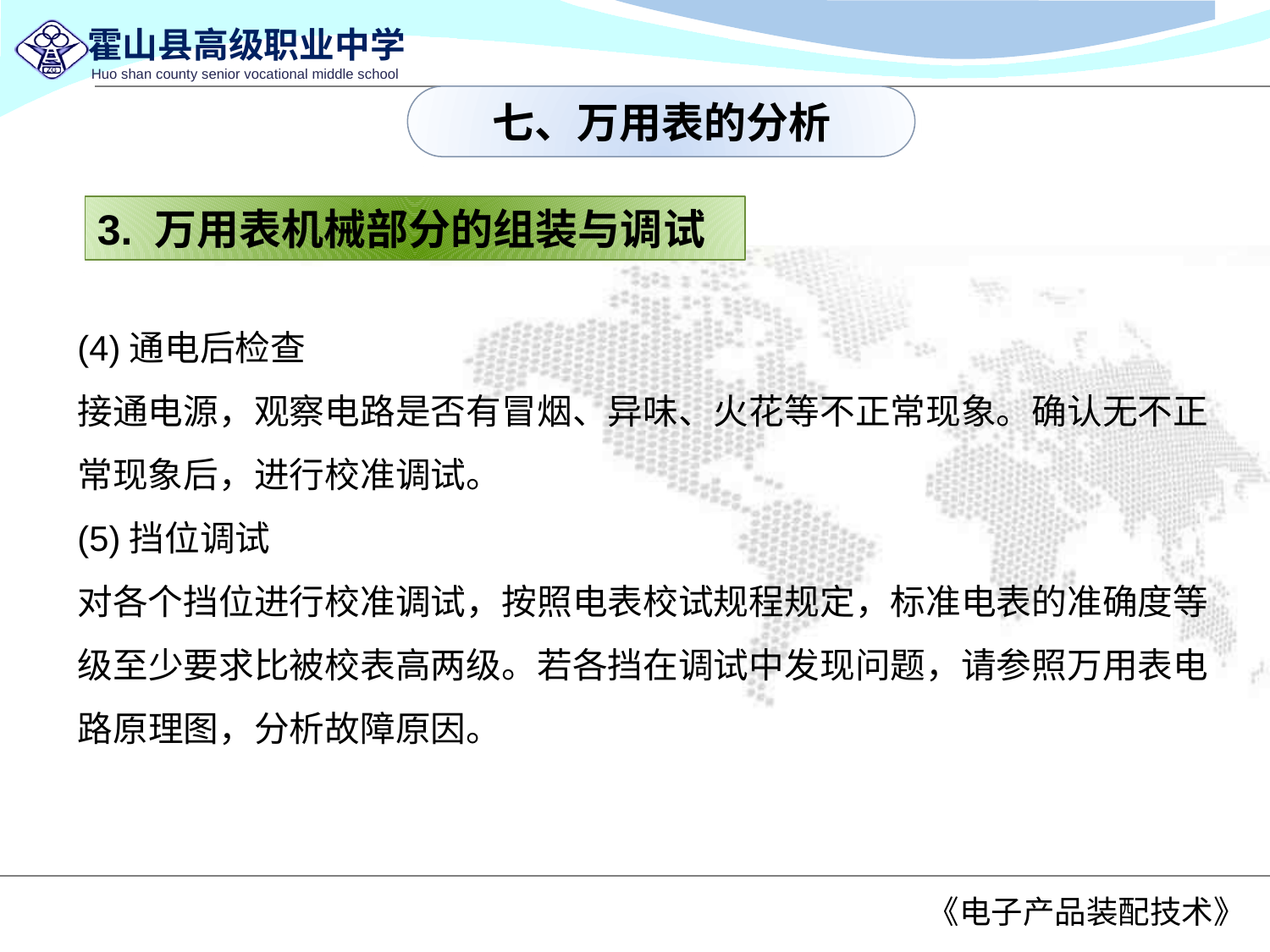

七、万用表的分析
3. 万用表机械部分的组装与调试
(4)通电后检查
接通电源，观察电路是否有冒烟、异味、火花等不正常现象。确认无不正常现象后，进行校准调试。
(5)挡位调试
对各个挡位进行校准调试，按照电表校试规程规定，标准电表的准确度等级至少要求比被校表高两级。若各挡在调试中发现问题，请参照万用表电路原理图，分析故障原因。